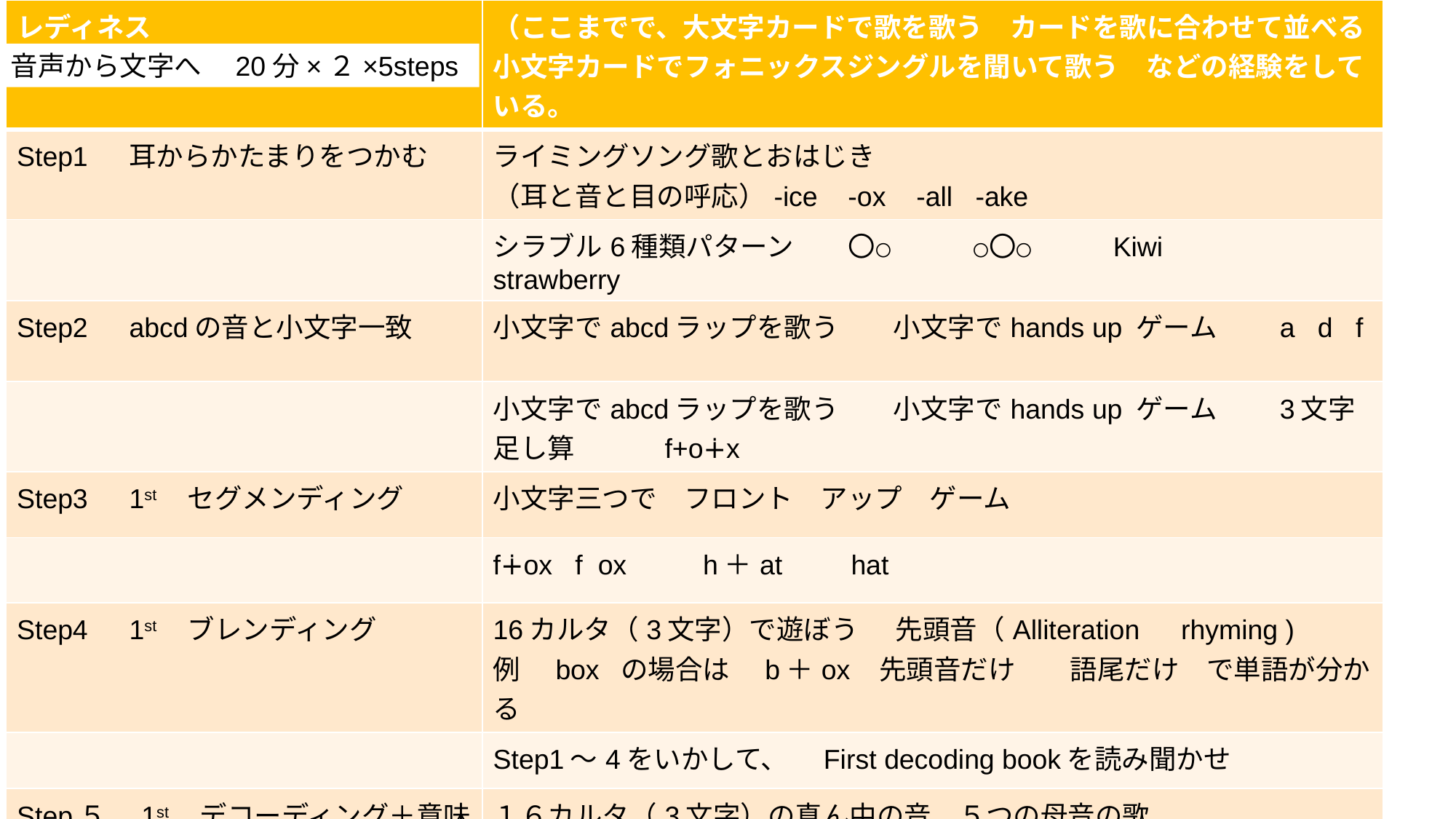

| レディネス | （ここまでで、大文字カードで歌を歌う　カードを歌に合わせて並べる 小文字カードでフォニックスジングルを聞いて歌う　などの経験をしている。 |
| --- | --- |
| Step1 　耳からかたまりをつかむ | ライミングソング歌とおはじき （耳と音と目の呼応）-ice -ox -all -ake |
|  | シラブル6種類パターン　　〇〇　　　〇〇〇　　 Kiwi 　　strawberry |
| Step2　abcdの音と小文字一致 | 小文字でabcdラップを歌う　　小文字でhands up ゲーム　　a d f |
|  | 小文字でabcdラップを歌う　　小文字でhands up ゲーム　　3文字足し算　　　f+o∔x |
| Step3　1st　セグメンディング | 小文字三つで　フロント　アップ　ゲーム |
|  | f∔ox f ox h＋at　　hat |
| Step4　1st　ブレンディング | 16カルタ（3文字）で遊ぼう 先頭音（Alliteration　rhyming ) 例　box の場合は　b＋ox 先頭音だけ　　語尾だけ　で単語が分かる |
|  | Step1～4をいかして、　First decoding bookを読み聞かせ |
| Step５　1st　デコーディング＋意味 | １６カルタ（3文字）の真ん中の音、５つの母音の歌 |
| はじめてのデコーディング 2冊の本（ストーリー）を読む | 二つで１つの音、TicTacToeゲーム　　　　sheep shampoo (sh　ch　ee oo ai ui 8種類まで）　　Second decoding book |
音声から文字へ　20分×２×5steps